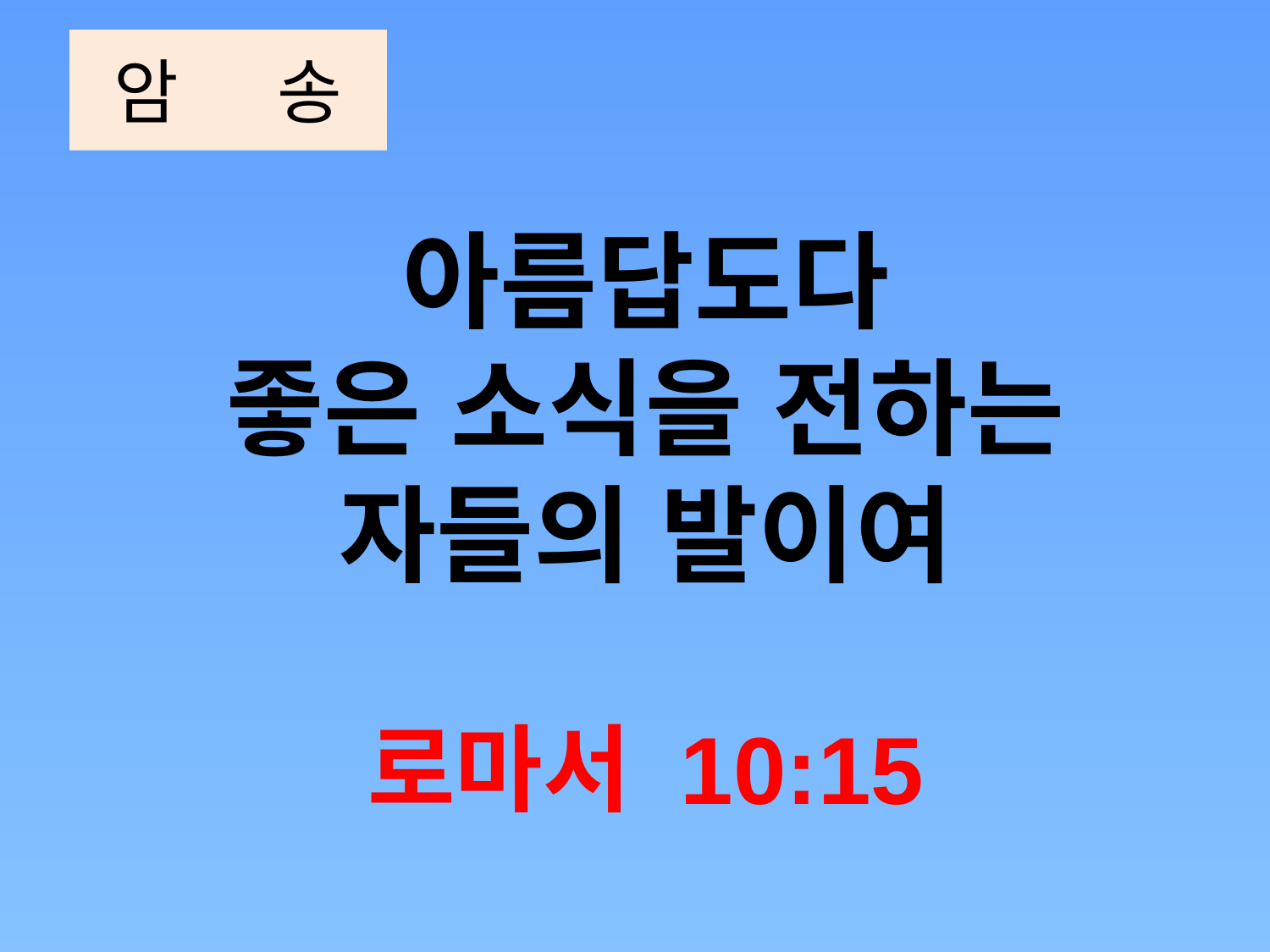

# 암     송
아름답도다
좋은 소식을 전하는
자들의 발이여

로마서 10:15